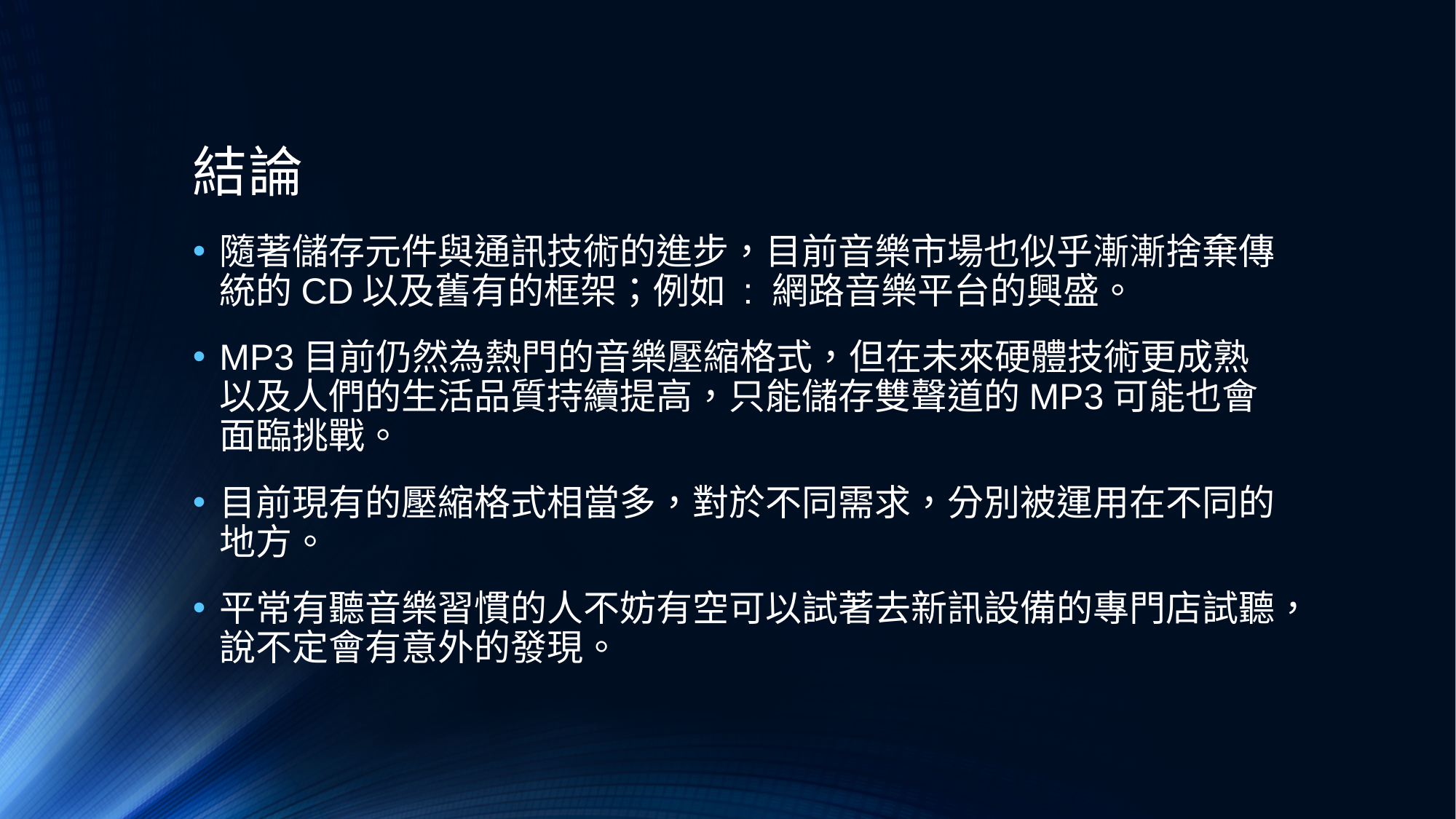

# 結論
隨著儲存元件與通訊技術的進步，目前音樂市場也似乎漸漸捨棄傳統的CD以及舊有的框架；例如 : 網路音樂平台的興盛。
MP3目前仍然為熱門的音樂壓縮格式，但在未來硬體技術更成熟以及人們的生活品質持續提高，只能儲存雙聲道的MP3可能也會面臨挑戰。
目前現有的壓縮格式相當多，對於不同需求，分別被運用在不同的地方。
平常有聽音樂習慣的人不妨有空可以試著去新訊設備的專門店試聽，說不定會有意外的發現。